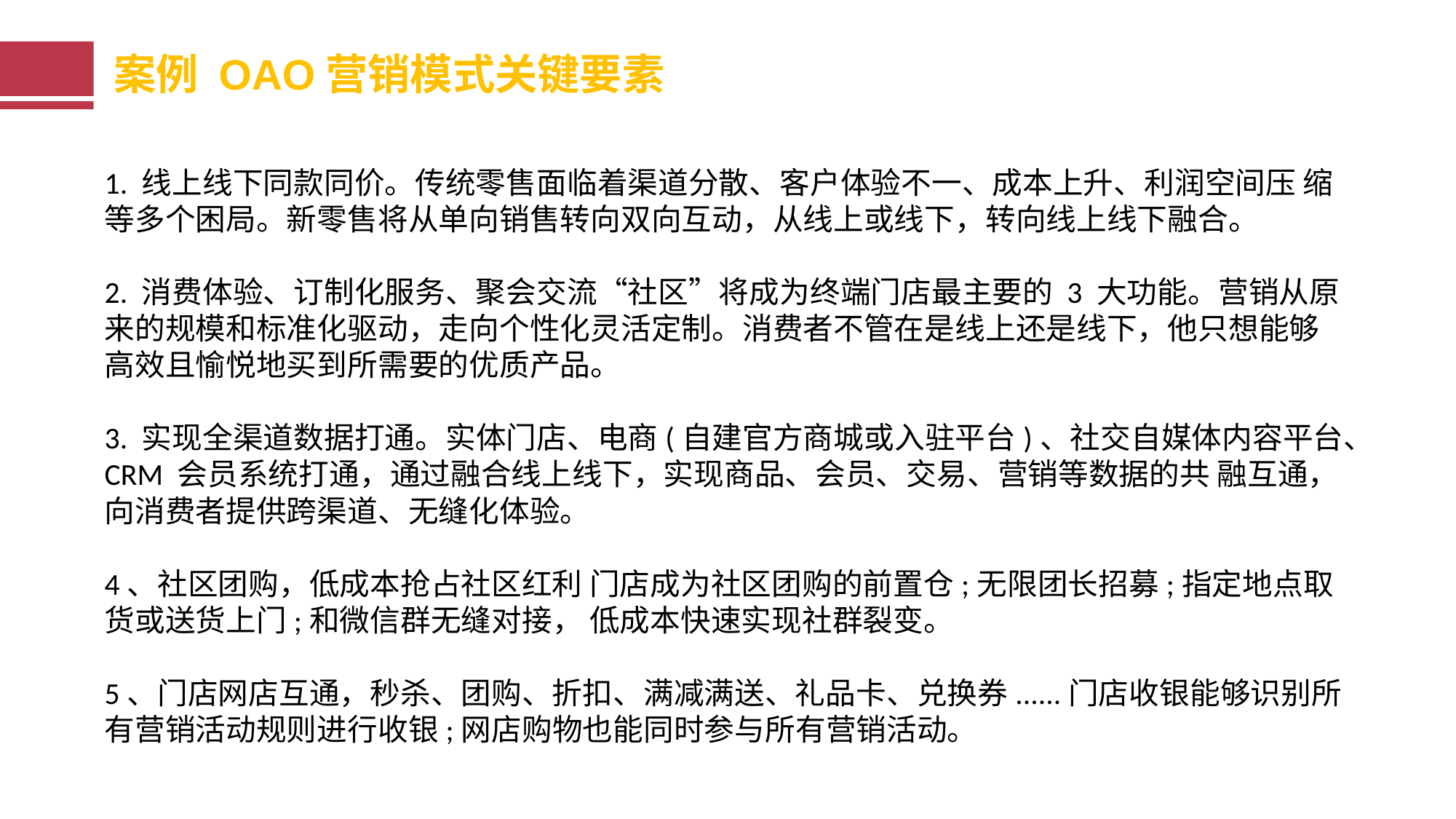

案例 OAO营销模式关键要素

1. 线上线下同款同价。传统零售面临着渠道分散、客户体验不一、成本上升、利润空间压 缩等多个困局。新零售将从单向销售转向双向互动，从线上或线下，转向线上线下融合。

2. 消费体验、订制化服务、聚会交流“社区”将成为终端门店最主要的 3 大功能。营销从原来的规模和标准化驱动，走向个性化灵活定制。消费者不管在是线上还是线下，他只想能够高效且愉悦地买到所需要的优质产品。

3. 实现全渠道数据打通。实体门店、电商(自建官方商城或入驻平台)、社交自媒体内容平台、CRM 会员系统打通，通过融合线上线下，实现商品、会员、交易、营销等数据的共 融互通，向消费者提供跨渠道、无缝化体验。

4、社区团购，低成本抢占社区红利 门店成为社区团购的前置仓;无限团长招募;指定地点取货或送货上门;和微信群无缝对接， 低成本快速实现社群裂变。

5、门店网店互通，秒杀、团购、折扣、满减满送、礼品卡、兑换券......门店收银能够识别所有营销活动规则进行收银;网店购物也能同时参与所有营销活动。